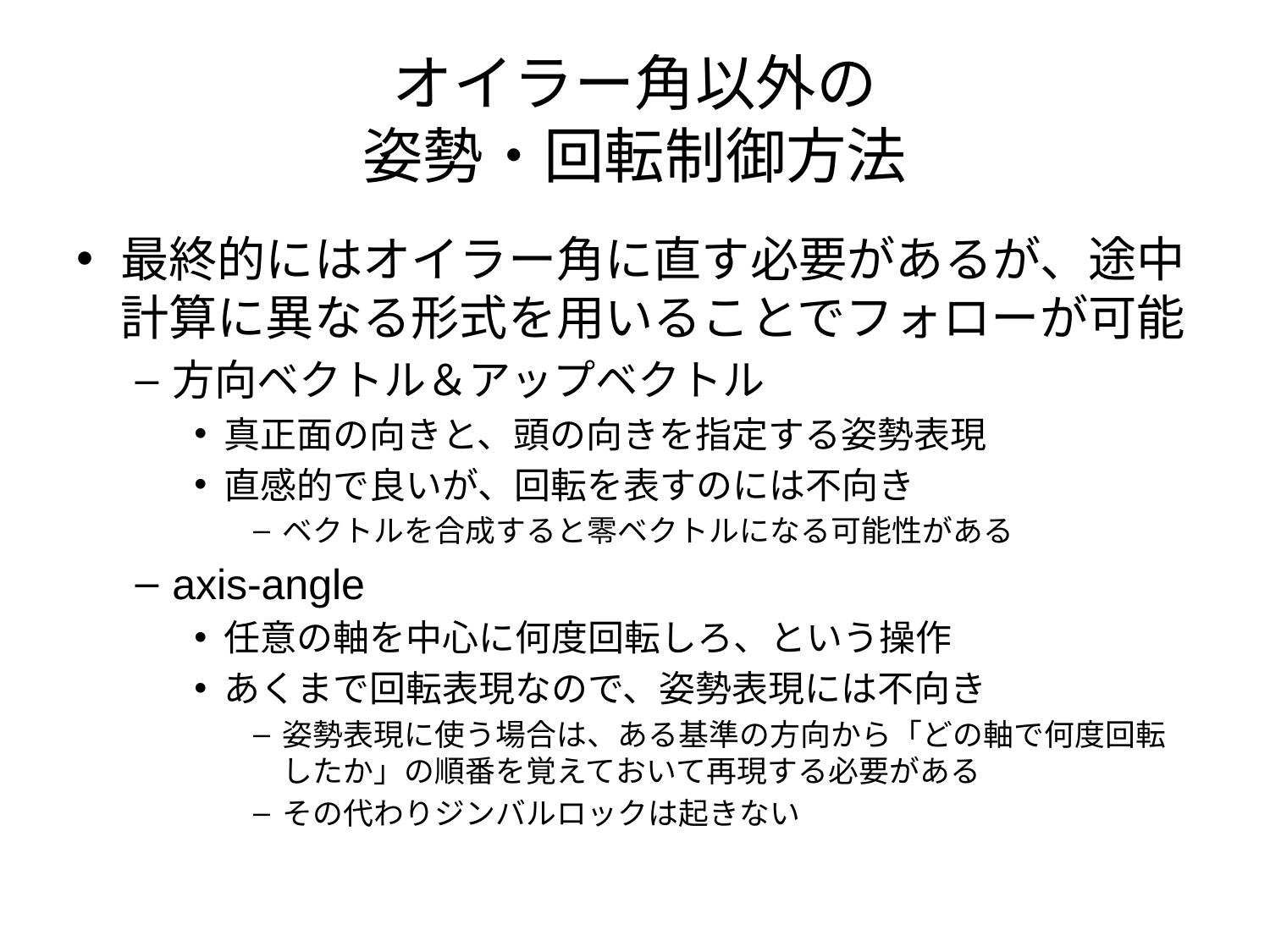

# オイラー角以外の 姿勢・回転制御方法
最終的にはオイラー角に直す必要があるが、途中計算に異なる形式を用いることでフォローが可能
方向ベクトル＆アップベクトル
真正面の向きと、頭の向きを指定する姿勢表現
直感的で良いが、回転を表すのには不向き
ベクトルを合成すると零ベクトルになる可能性がある
axis-angle
任意の軸を中心に何度回転しろ、という操作
あくまで回転表現なので、姿勢表現には不向き
姿勢表現に使う場合は、ある基準の方向から「どの軸で何度回転したか」の順番を覚えておいて再現する必要がある
その代わりジンバルロックは起きない